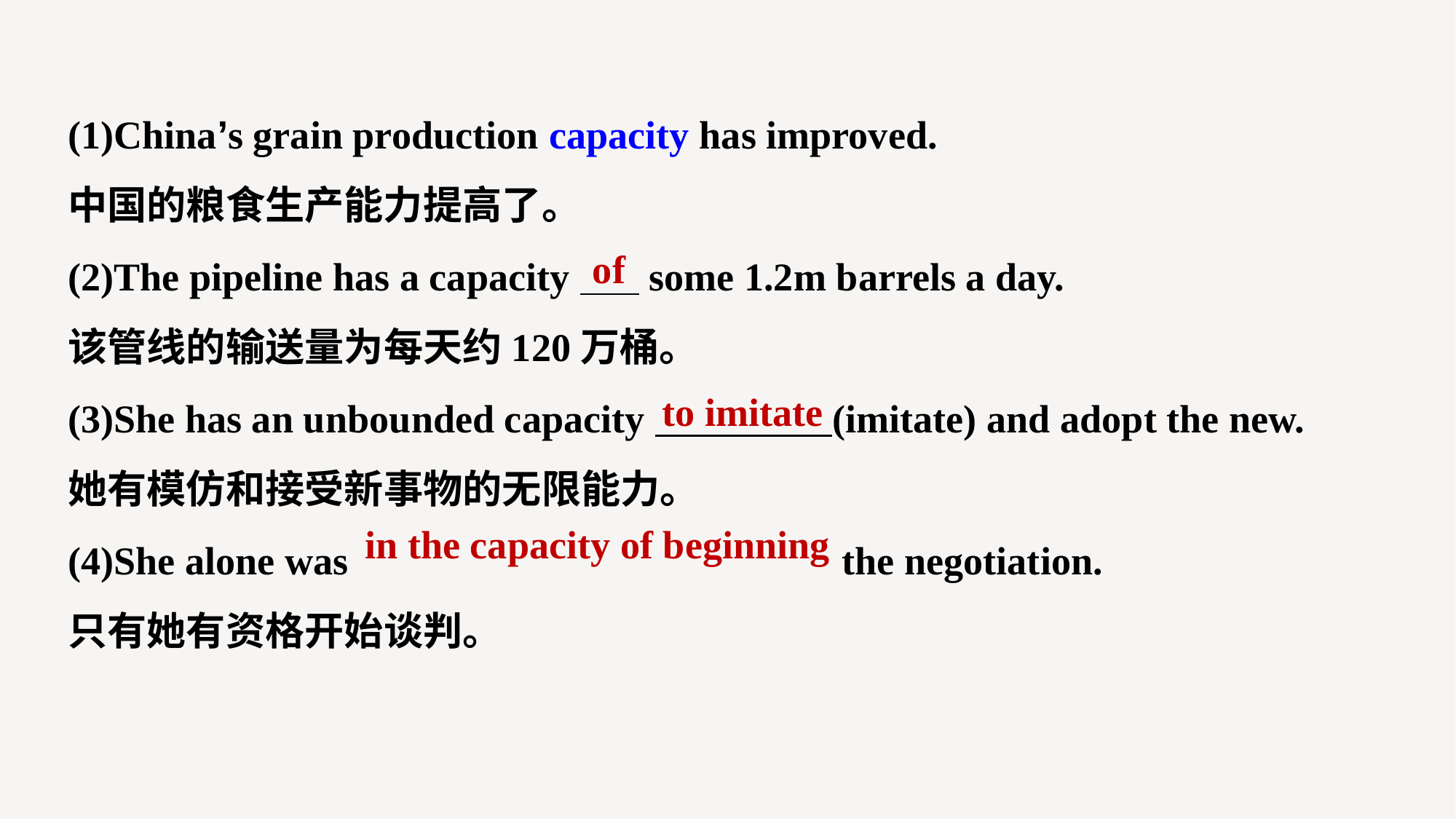

(1)China’s grain production capacity has improved.
中国的粮食生产能力提高了。
(2)The pipeline has a capacity        some 1.2m barrels a day.
该管线的输送量为每天约120万桶。
(3)She has an unbounded capacity                   (imitate) and adopt the new.
她有模仿和接受新事物的无限能力。
(4)She alone was 					 the negotiation.
只有她有资格开始谈判。
of
to imitate
in the capacity of beginning